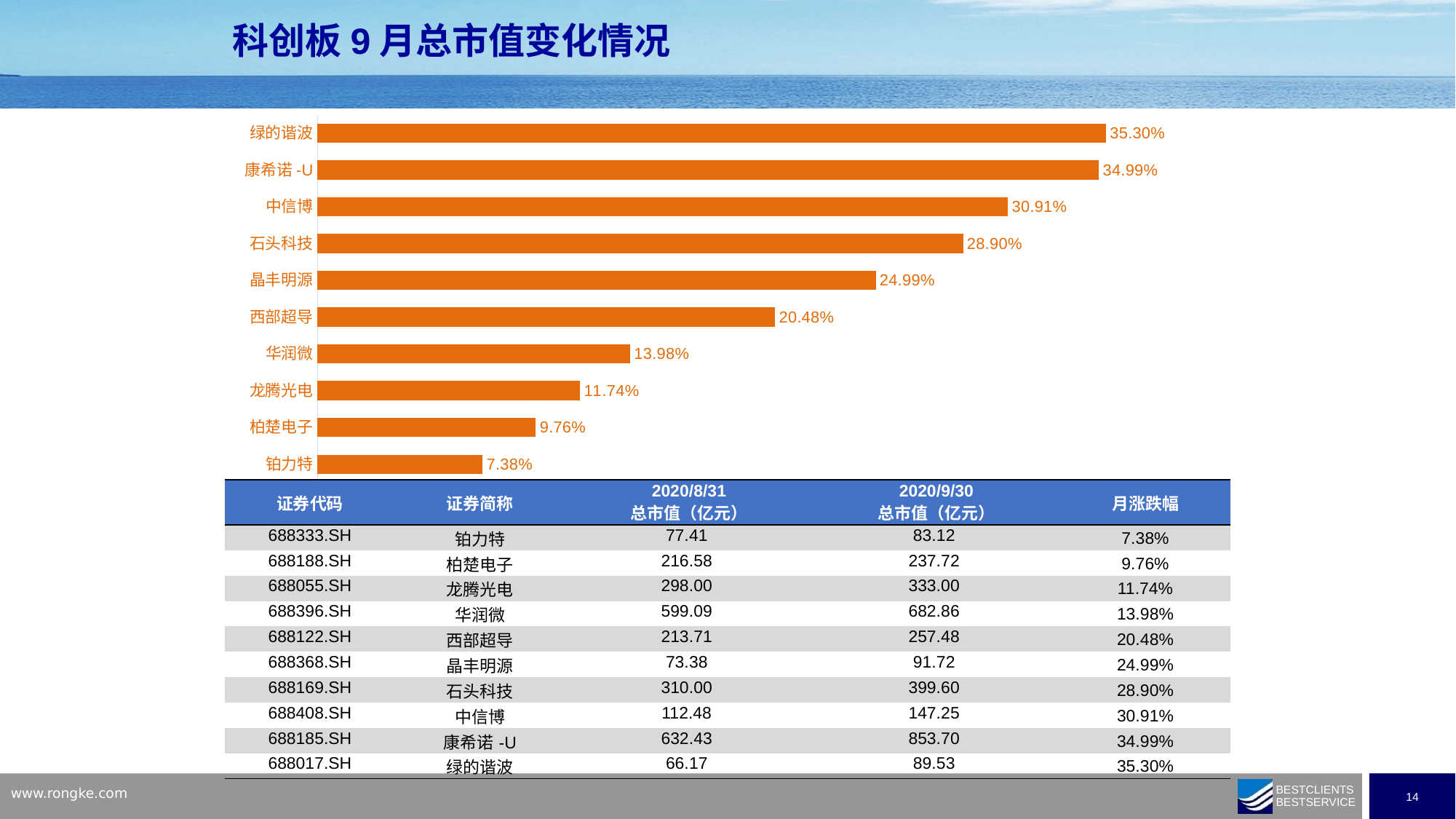

科创板9月总市值变化情况

### Chart

| Category |  |
|---|---|
| 铂力特 | 0.0737908226539894 |
| 柏楚电子 | 0.09760827407886219 |
| 龙腾光电 | 0.1174496644295302 |
| 华润微 | 0.13984178907112366 |
| 西部超导 | 0.2048318266045257 |
| 晶丰明源 | 0.2499158465968636 |
| 石头科技 | 0.28903225806451616 |
| 中信博 | 0.3091215405268444 |
| 康希诺-U | 0.3498708557830281 |
| 绿的谐波 | 0.3530474995843975 |
| 证券代码 | 证券简称 | 2020/8/31 总市值（亿元） | 2020/9/30 总市值（亿元） | 月涨跌幅 |
| --- | --- | --- | --- | --- |
| 688333.SH | 铂力特 | 77.41 | 83.12 | 7.38% |
| 688188.SH | 柏楚电子 | 216.58 | 237.72 | 9.76% |
| 688055.SH | 龙腾光电 | 298.00 | 333.00 | 11.74% |
| 688396.SH | 华润微 | 599.09 | 682.86 | 13.98% |
| 688122.SH | 西部超导 | 213.71 | 257.48 | 20.48% |
| 688368.SH | 晶丰明源 | 73.38 | 91.72 | 24.99% |
| 688169.SH | 石头科技 | 310.00 | 399.60 | 28.90% |
| 688408.SH | 中信博 | 112.48 | 147.25 | 30.91% |
| 688185.SH | 康希诺-U | 632.43 | 853.70 | 34.99% |
| 688017.SH | 绿的谐波 | 66.17 | 89.53 | 35.30% |